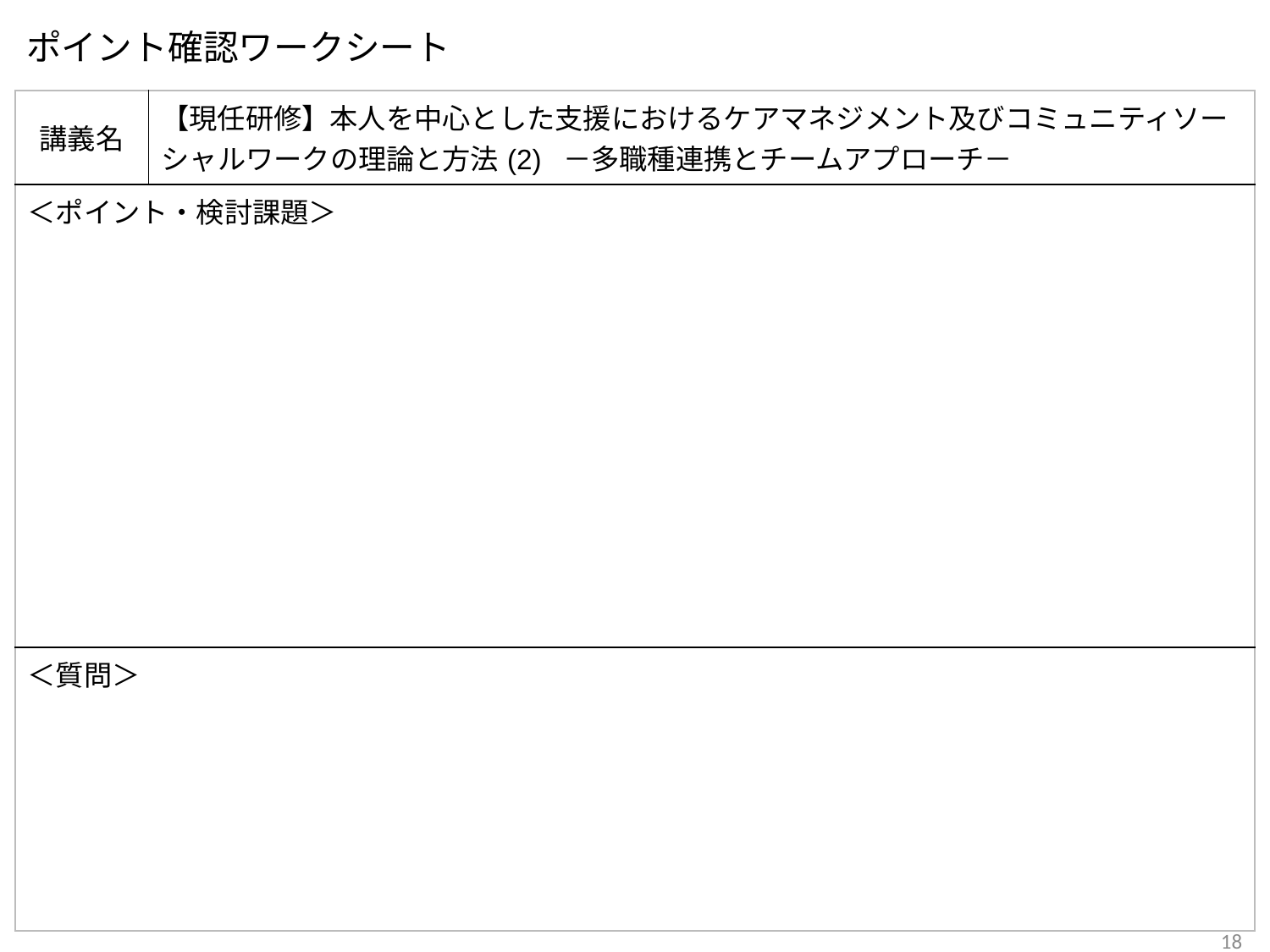

# ポイント確認ワークシート
| 講義名 | 【現任研修】本人を中心とした支援におけるケアマネジメント及びコミュニティソーシャルワークの理論と方法(2) －多職種連携とチームアプローチ－ |
| --- | --- |
| ＜ポイント・検討課題＞ |  |
| ＜質問＞ |  |
18